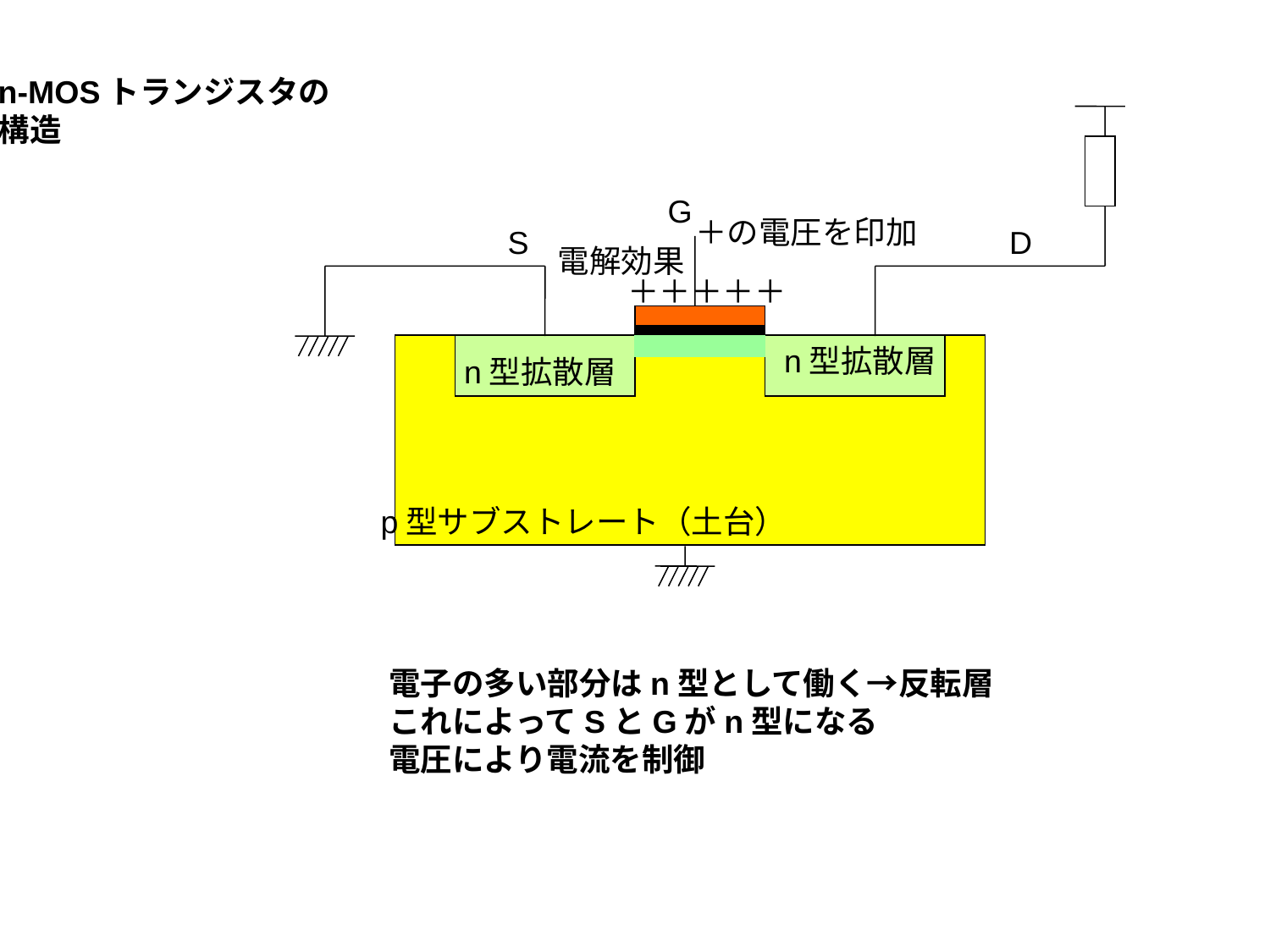

n-MOSトランジスタの
構造

G
＋の電圧を印加

S
D
電解効果

＋＋＋＋＋

n型拡散層

n型拡散層
p型サブストレート（土台）

電子の多い部分はn型として働く→反転層
これによってSとGがn型になる
電圧により電流を制御